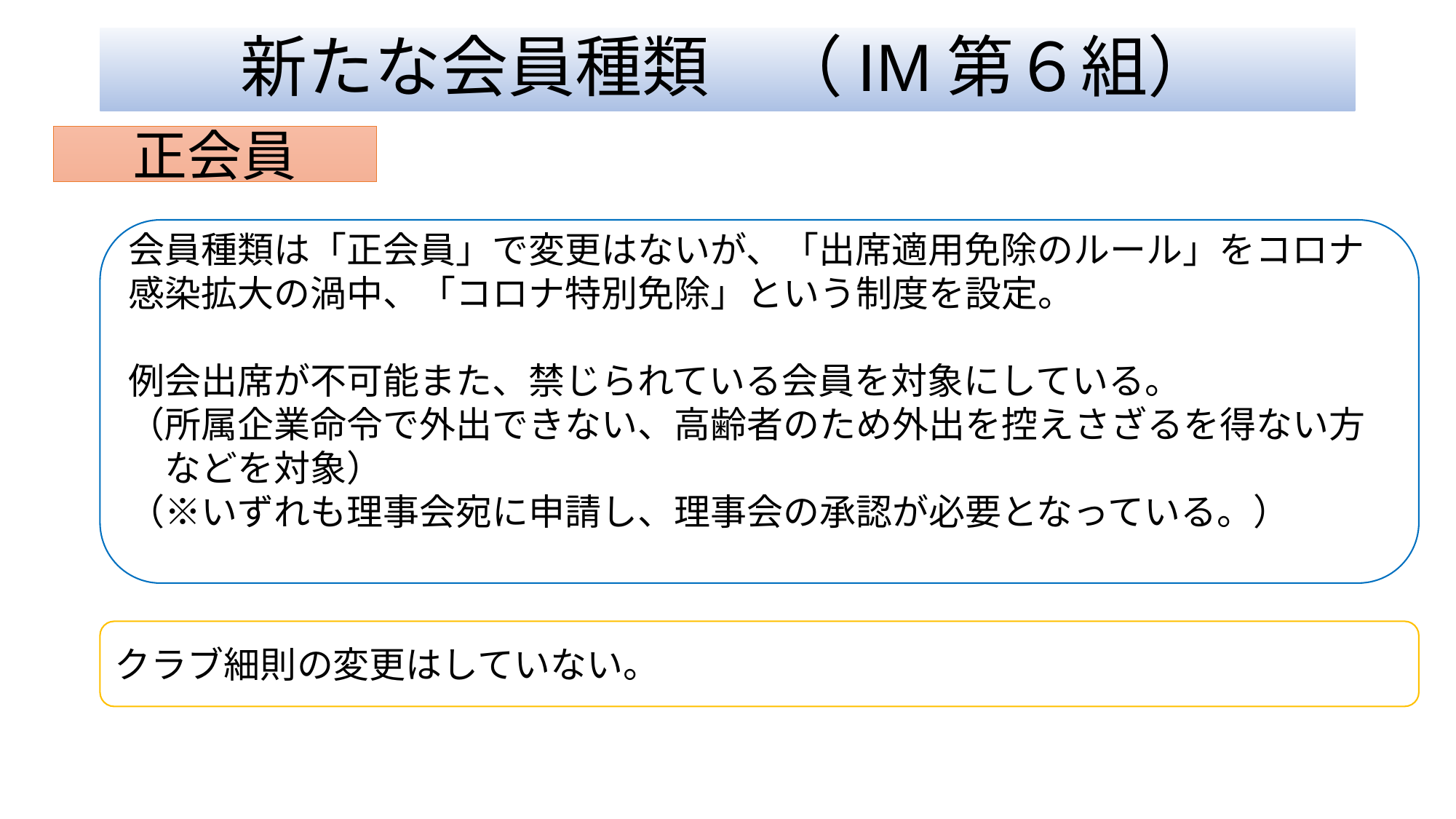

# 新たな会員種類　（IM第６組）
正会員
会員種類は「正会員」で変更はないが、「出席適用免除のルール」をコロナ感染拡大の渦中、「コロナ特別免除」という制度を設定。

例会出席が不可能また、禁じられている会員を対象にしている。
（所属企業命令で外出できない、高齢者のため外出を控えさざるを得ない方
　などを対象）
（※いずれも理事会宛に申請し、理事会の承認が必要となっている。）

クラブ細則の変更はしていない。